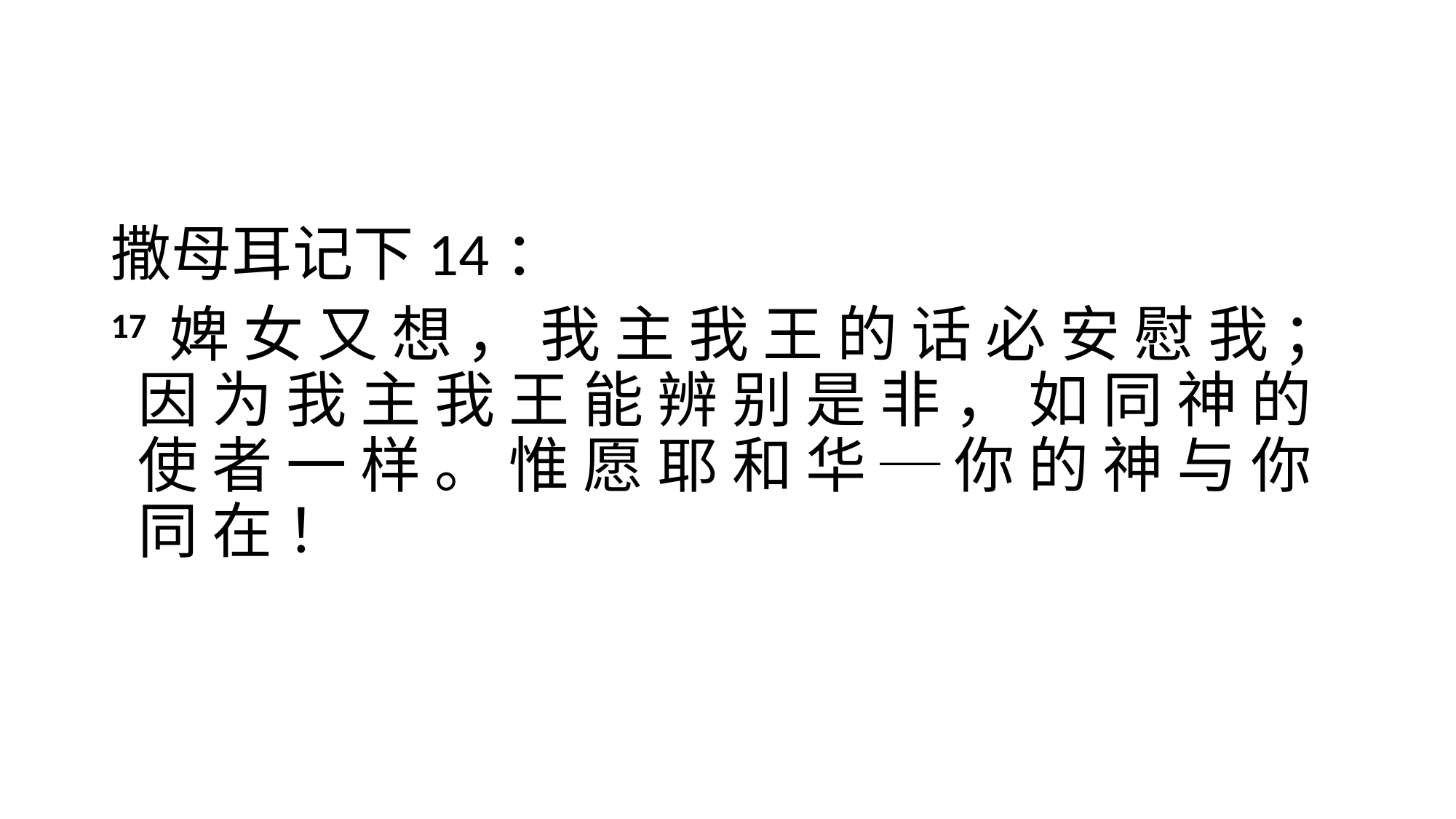

#
撒母耳记下14：
17 婢 女 又 想 ， 我 主 我 王 的 话 必 安 慰 我 ； 因 为 我 主 我 王 能 辨 别 是 非 ， 如 同 神 的 使 者 一 样 。 惟 愿 耶 和 华 ─ 你 的 神 与 你 同 在 ！